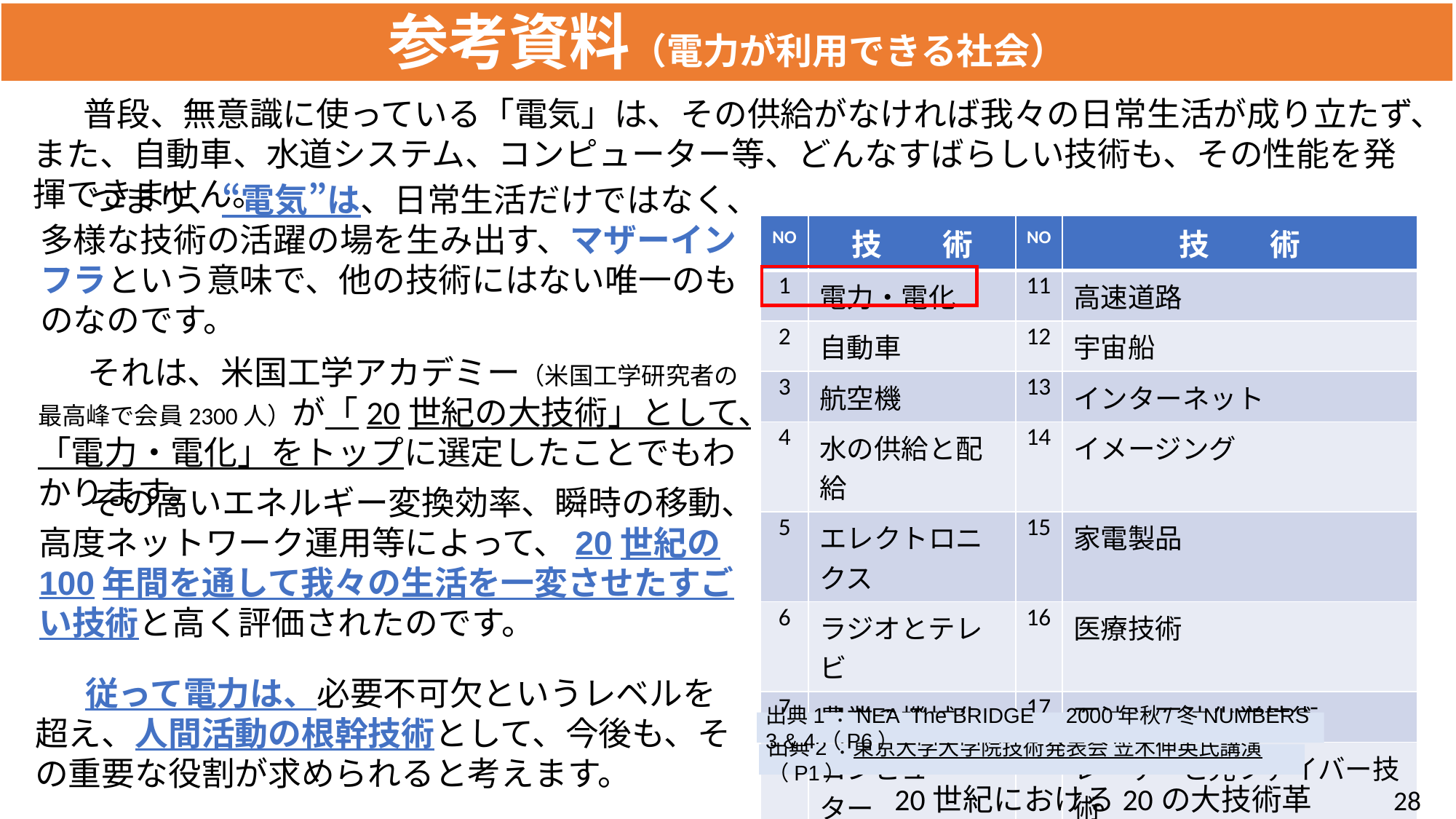

参考資料（電力が利用できる社会）
女川原子力見学会
以下、抜粋です
　普段、無意識に使っている「電気」は、その供給がなければ我々の日常生活が成り立たず、また、自動車、水道システム、コンピューター等、どんなすばらしい技術も、その性能を発揮できません。
　つまり、“電気”は、日常生活だけではなく、多様な技術の活躍の場を生み出す、マザーインフラという意味で、他の技術にはない唯一のものなのです。
| NO | 技　　術 | NO | 技　　術 |
| --- | --- | --- | --- |
| 1 | 電力・電化 | 11 | 高速道路 |
| 2 | 自動車 | 12 | 宇宙船 |
| 3 | 航空機 | 13 | インターネット |
| 4 | 水の供給と配給 | 14 | イメージング |
| 5 | エレクトロニクス | 15 | 家電製品 |
| 6 | ラジオとテレビ | 16 | 医療技術 |
| 7 | 農業の機械化 | 17 | 石油と石油化学技術 |
| 8 | コンピューター | 18 | レーザーと光ファイバー技術 |
| 9 | 電話と通信 | 19 | 原子力技術 |
| 10 | 空調と冷蔵 | 20 | 高機能材料 |

　それは、米国工学アカデミー（米国工学研究者の最高峰で会員2300人）が「20世紀の大技術」として、「電力・電化」をトップに選定したことでもわかります。
　その高いエネルギー変換効率、瞬時の移動、高度ネットワーク運用等によって、20世紀の100年間を通して我々の生活を一変させたすごい技術と高く評価されたのです。
　従って電力は、必要不可欠というレベルを超え、人間活動の根幹技術として、今後も、その重要な役割が求められると考えます。
出典1：NEA  The BRIDGE　2000年秋/冬NUMBERS 3 & 4（P6）
出典2：東京大学大学院技術発表会 笠木伸英氏講演（P1）
20世紀における20の大技術革新
28